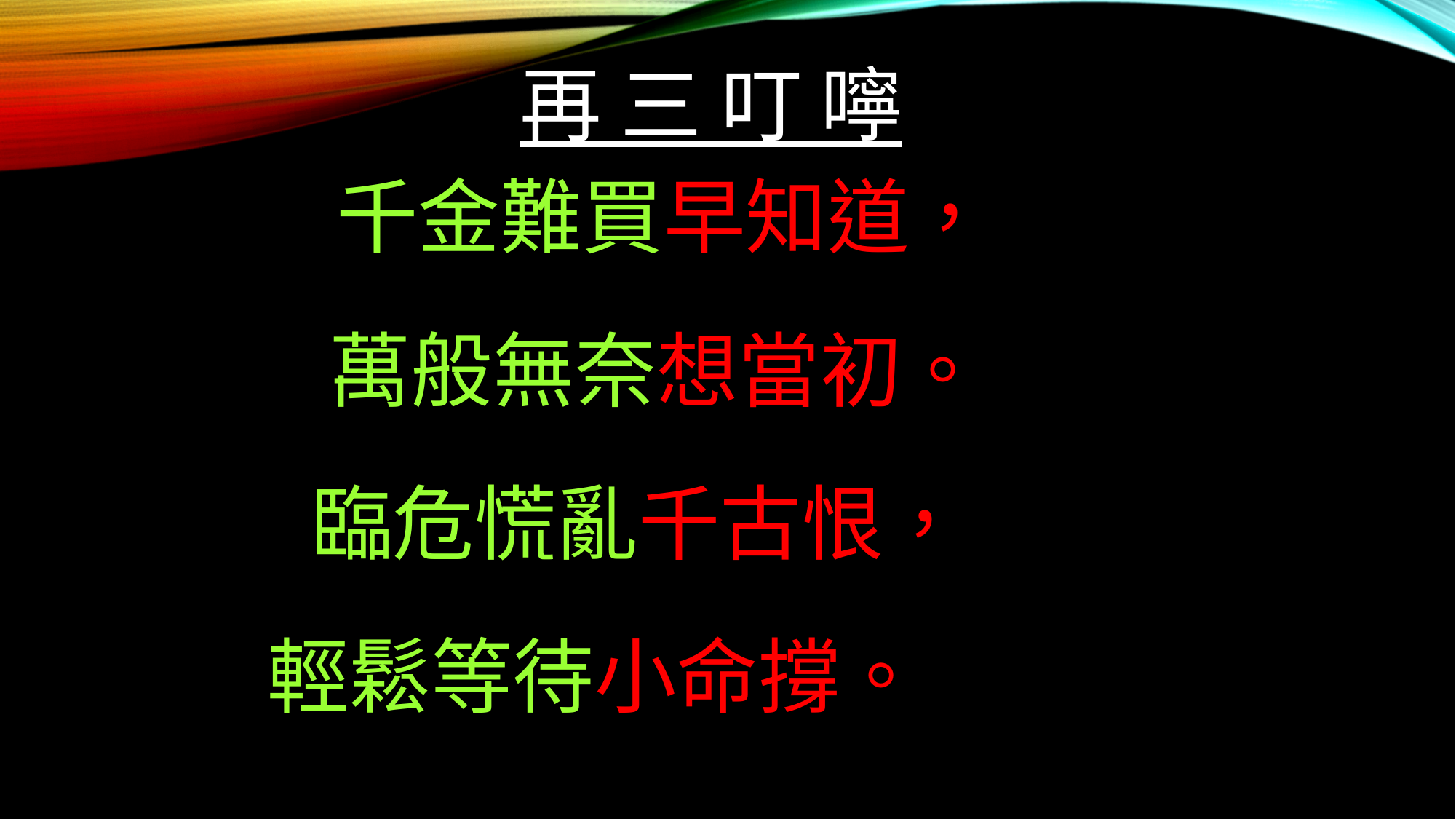

# 再 三 叮 嚀
         千金難買早知道，
     萬般無奈想當初。
    臨危慌亂千古恨，
          輕鬆等待小命撐。